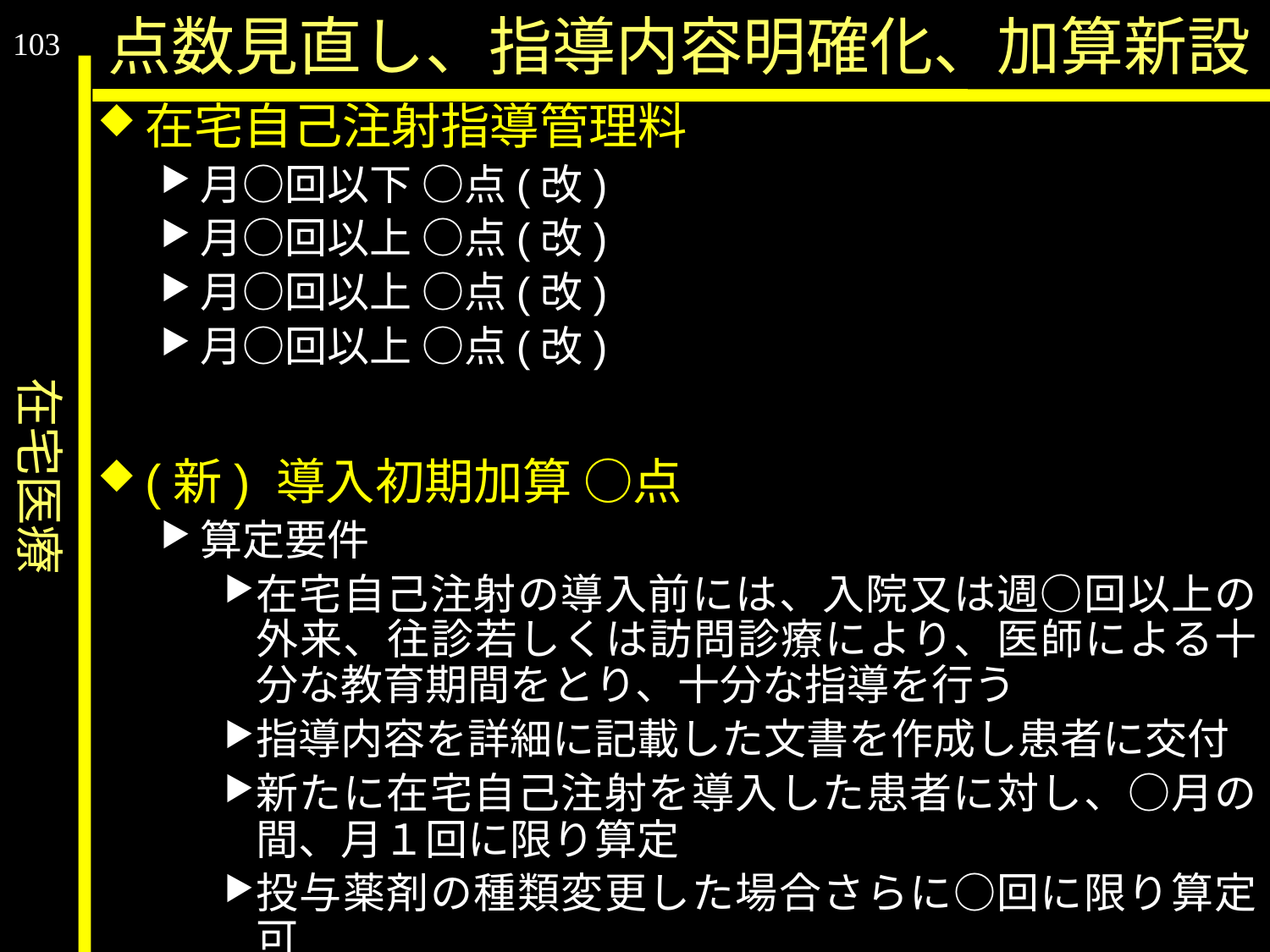

在宅医療
点数見直し、指導内容明確化、加算新設
103

在宅自己注射指導管理料
月○回以下 ○点(改)
月○回以上 ○点(改)
月○回以上 ○点(改)
月○回以上 ○点(改)

(新) 導入初期加算 ○点
算定要件
在宅自己注射の導入前には、入院又は週○回以上の外来、往診若しくは訪問診療により、医師による十分な教育期間をとり、十分な指導を行う
指導内容を詳細に記載した文書を作成し患者に交付
新たに在宅自己注射を導入した患者に対し、○月の間、月１回に限り算定
投与薬剤の種類変更した場合さらに○回に限り算定可